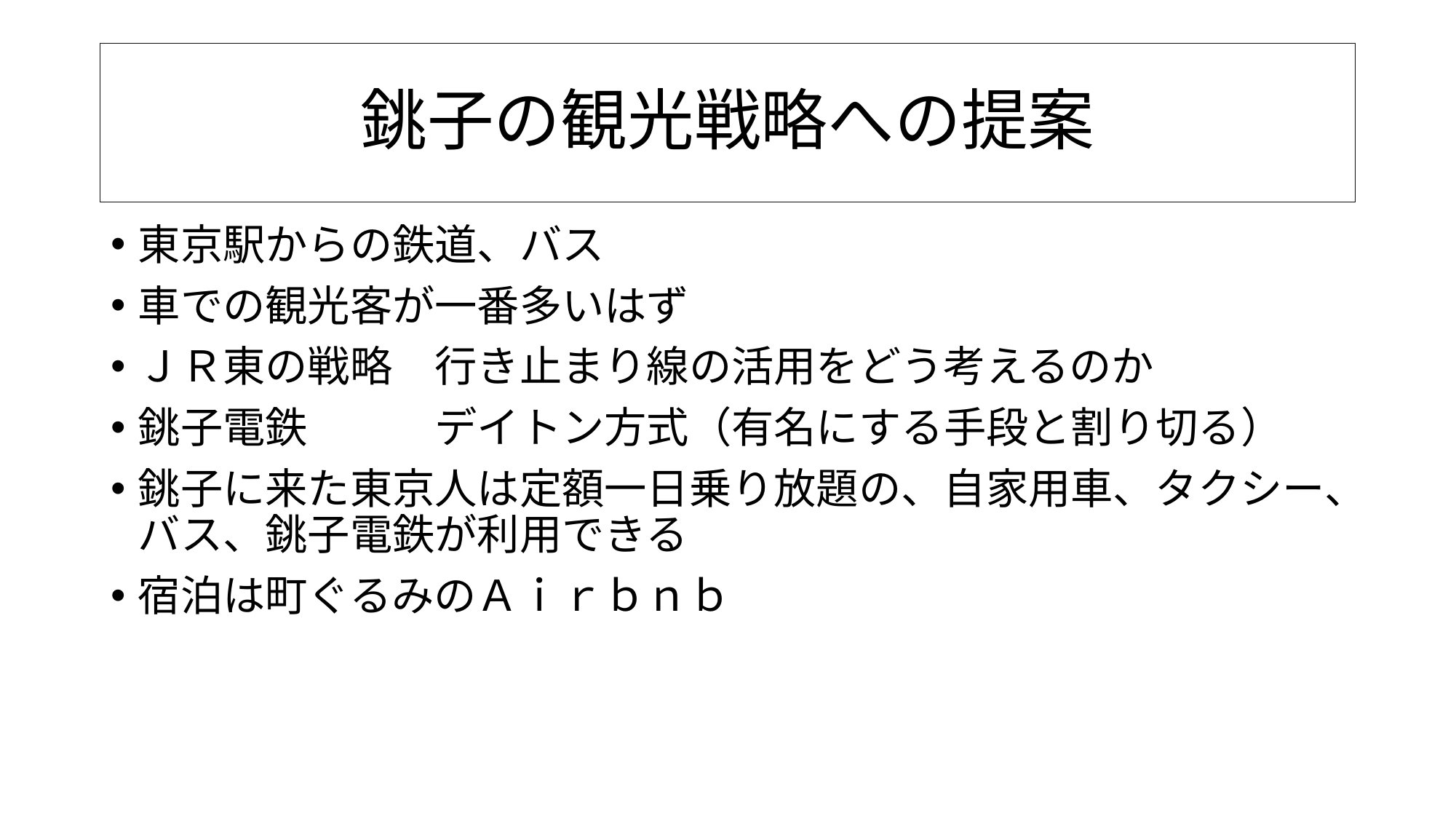

# 銚子の観光戦略への提案
東京駅からの鉄道、バス
車での観光客が一番多いはず
ＪＲ東の戦略　行き止まり線の活用をどう考えるのか
銚子電鉄　　　デイトン方式（有名にする手段と割り切る）
銚子に来た東京人は定額一日乗り放題の、自家用車、タクシー、バス、銚子電鉄が利用できる
宿泊は町ぐるみのＡｉｒｂｎｂ